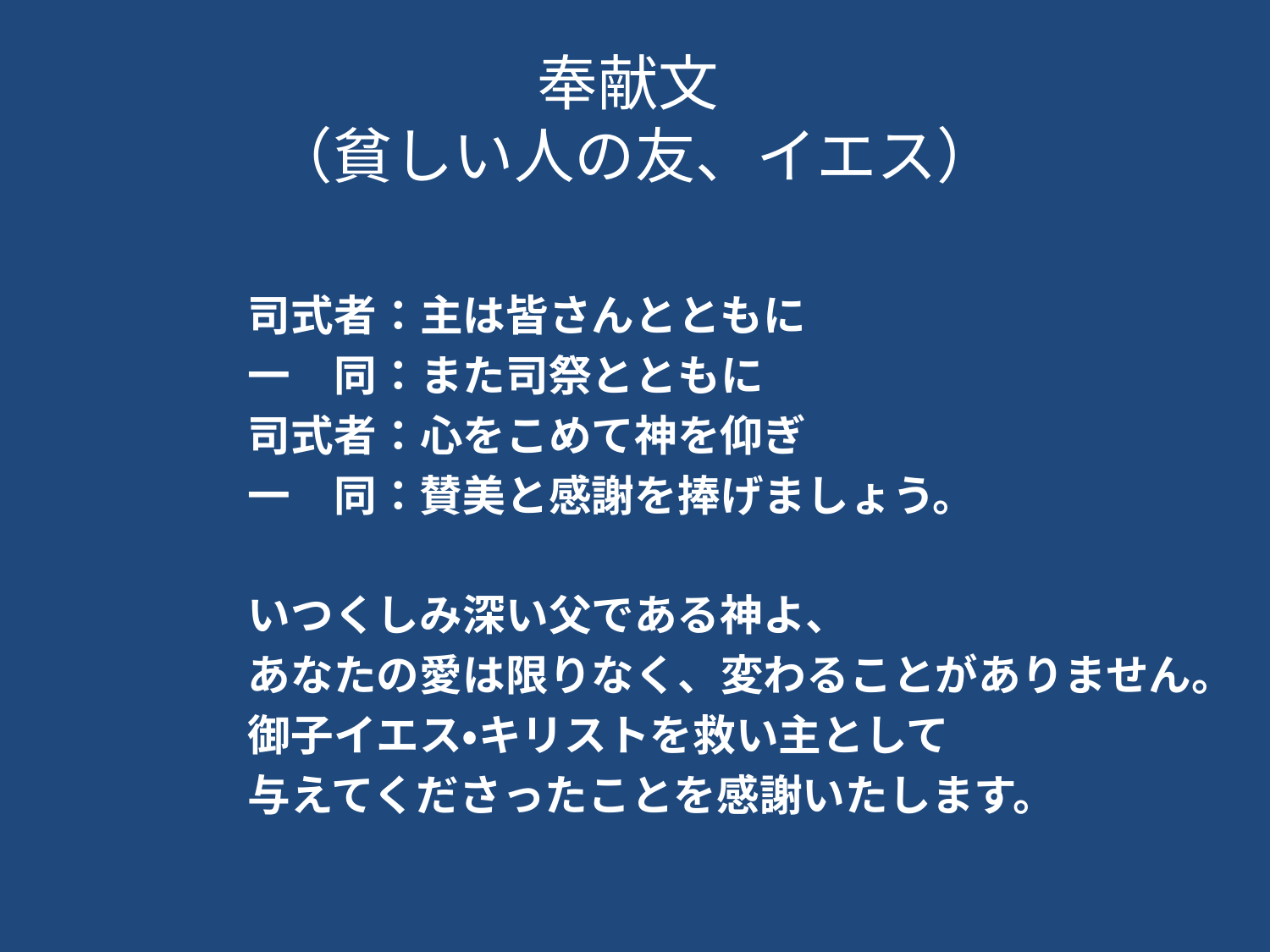

# 奉献文 （貧しい人の友、イエス）

　　　　司式者：主は皆さんとともに
　　　　一　同：また司祭とともに
　　　　司式者：心をこめて神を仰ぎ
　　　　一　同：賛美と感謝を捧げましょう。

　　　　いつくしみ深い父である神よ、
　　　　あなたの愛は限りなく、変わることがありません。
　　　　御子イエス・キリストを救い主として
　　　　与えてくださったことを感謝いたします。